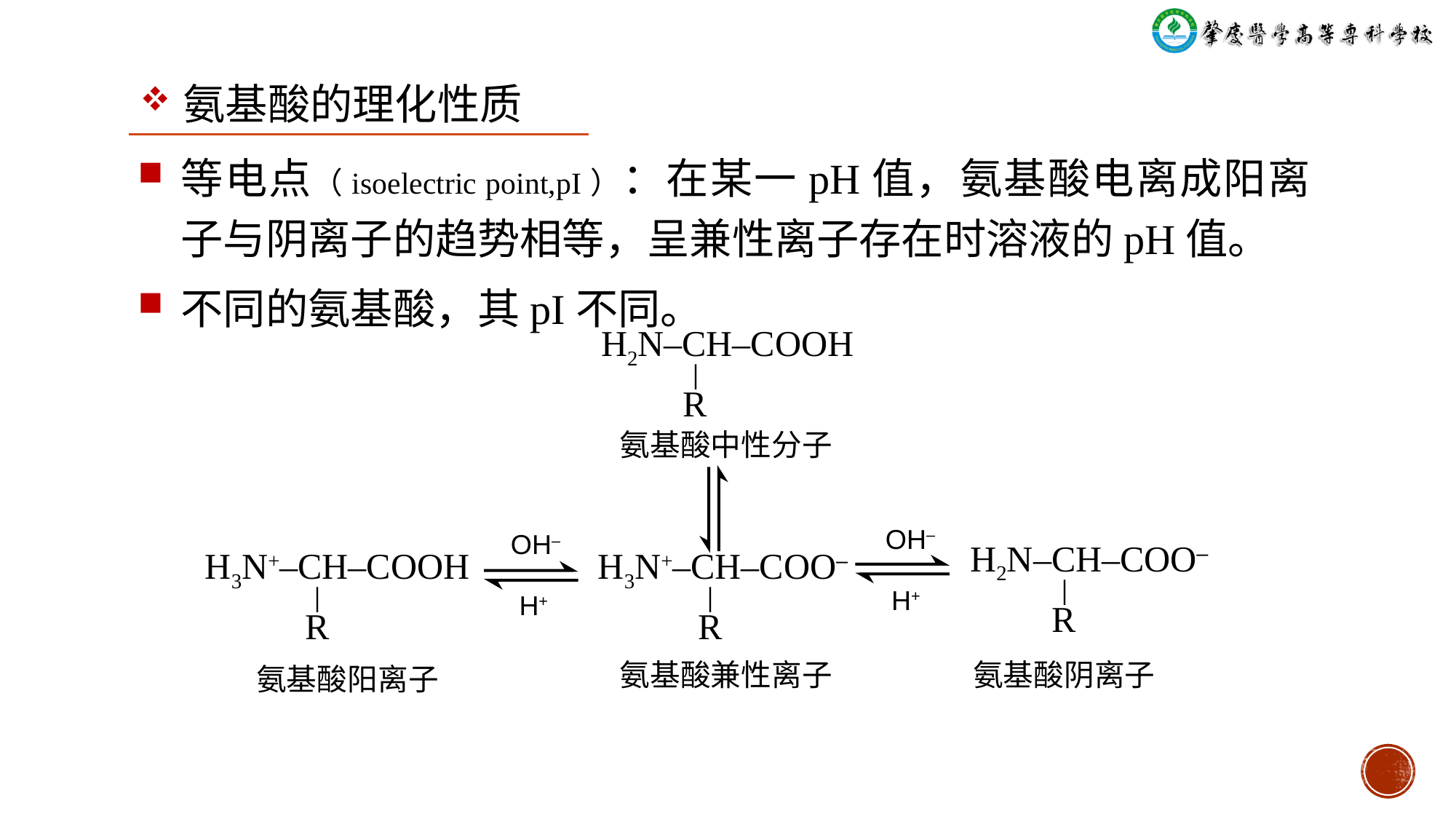

氨基酸的理化性质
等电点（isoelectric point,pI）：在某一pH值，氨基酸电离成阳离子与阴离子的趋势相等，呈兼性离子存在时溶液的pH值。
不同的氨基酸，其pI不同。
H2N‒CH‒COOH
          ǀ
         R
氨基酸中性分子

OH‒
OH‒
H2N‒CH‒COO‒
          ǀ
         R

H3N+‒CH‒COOH
            ǀ
           R
H3N+‒CH‒COO‒
            ǀ
           R

H+

H+
氨基酸兼性离子
氨基酸阴离子
氨基酸阳离子